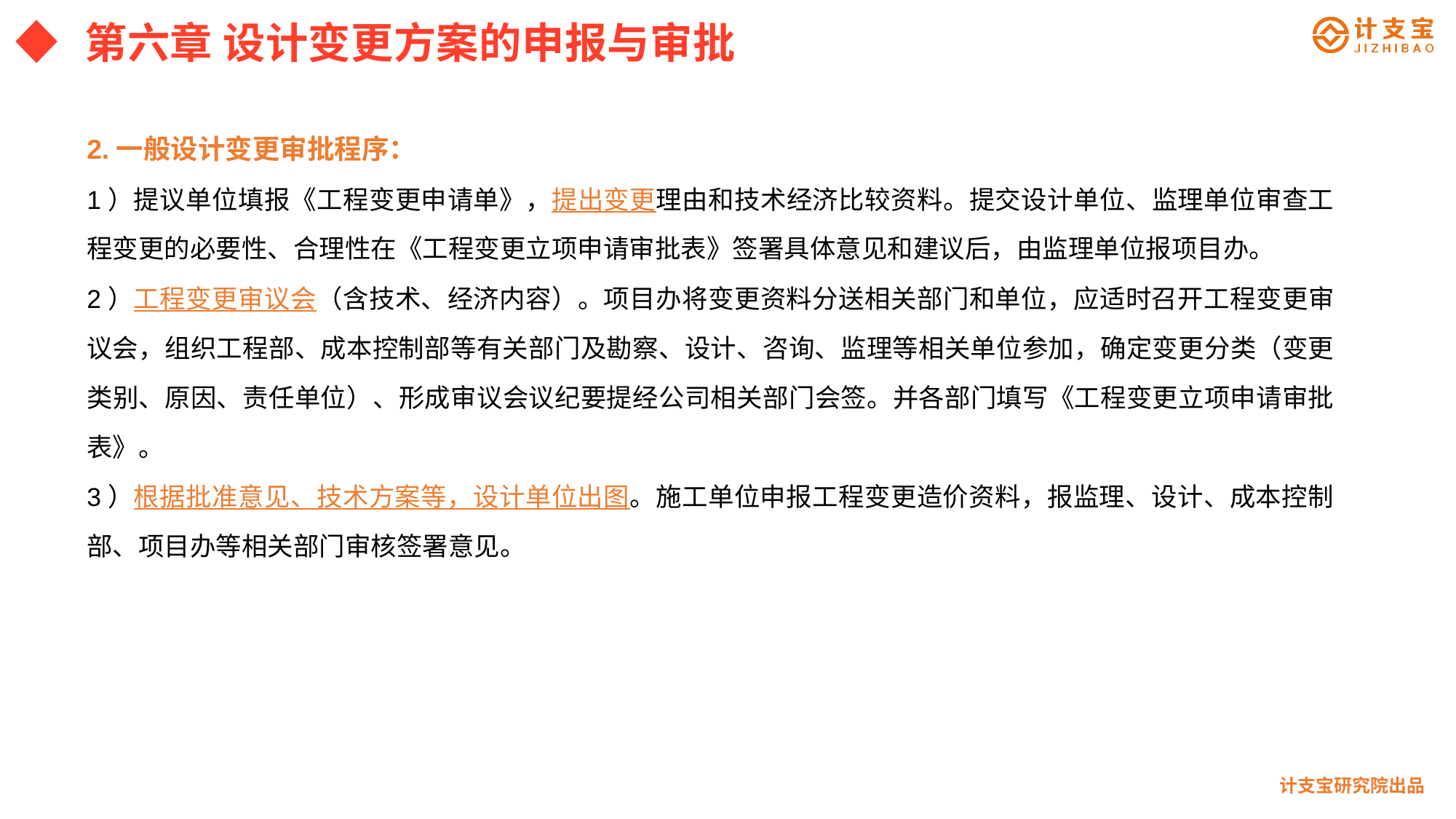

第六章 设计变更方案的申报与审批

2.一般设计变更审批程序：
1）提议单位填报《工程变更申请单》，提出变更理由和技术经济比较资料。提交设计单位、监理单位审查工程变更的必要性、合理性在《工程变更立项申请审批表》签署具体意见和建议后，由监理单位报项目办。
2）工程变更审议会（含技术、经济内容）。项目办将变更资料分送相关部门和单位，应适时召开工程变更审议会，组织工程部、成本控制部等有关部门及勘察、设计、咨询、监理等相关单位参加，确定变更分类（变更类别、原因、责任单位）、形成审议会议纪要提经公司相关部门会签。并各部门填写《工程变更立项申请审批表》。
3）根据批准意见、技术方案等，设计单位出图。施工单位申报工程变更造价资料，报监理、设计、成本控制部、项目办等相关部门审核签署意见。